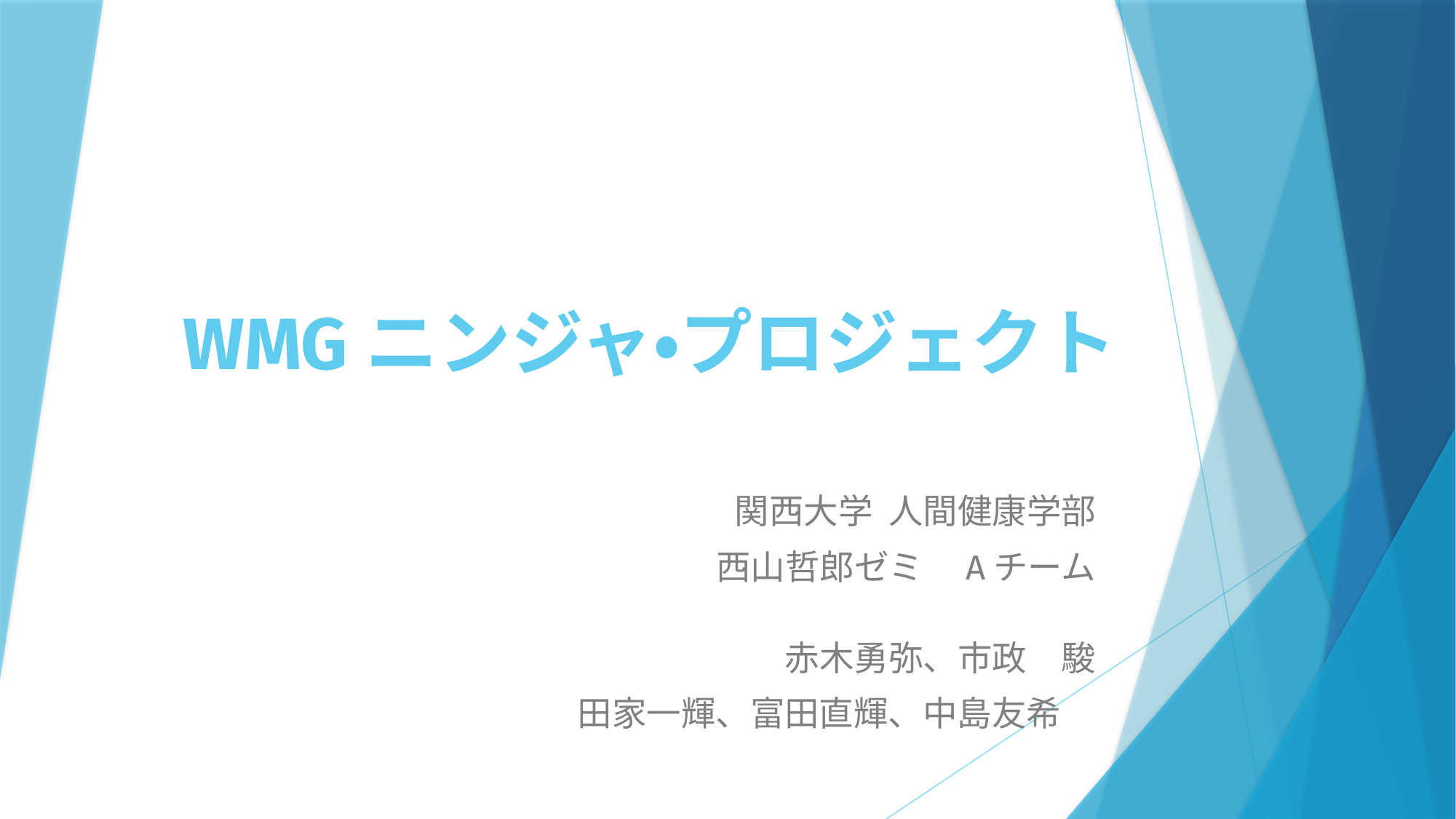

# WMGニンジャ・プロジェクト
関西大学  人間健康学部
西山哲郎ゼミ　Aチーム

赤木勇弥、市政　駿
田家一輝、富田直輝、中島友希